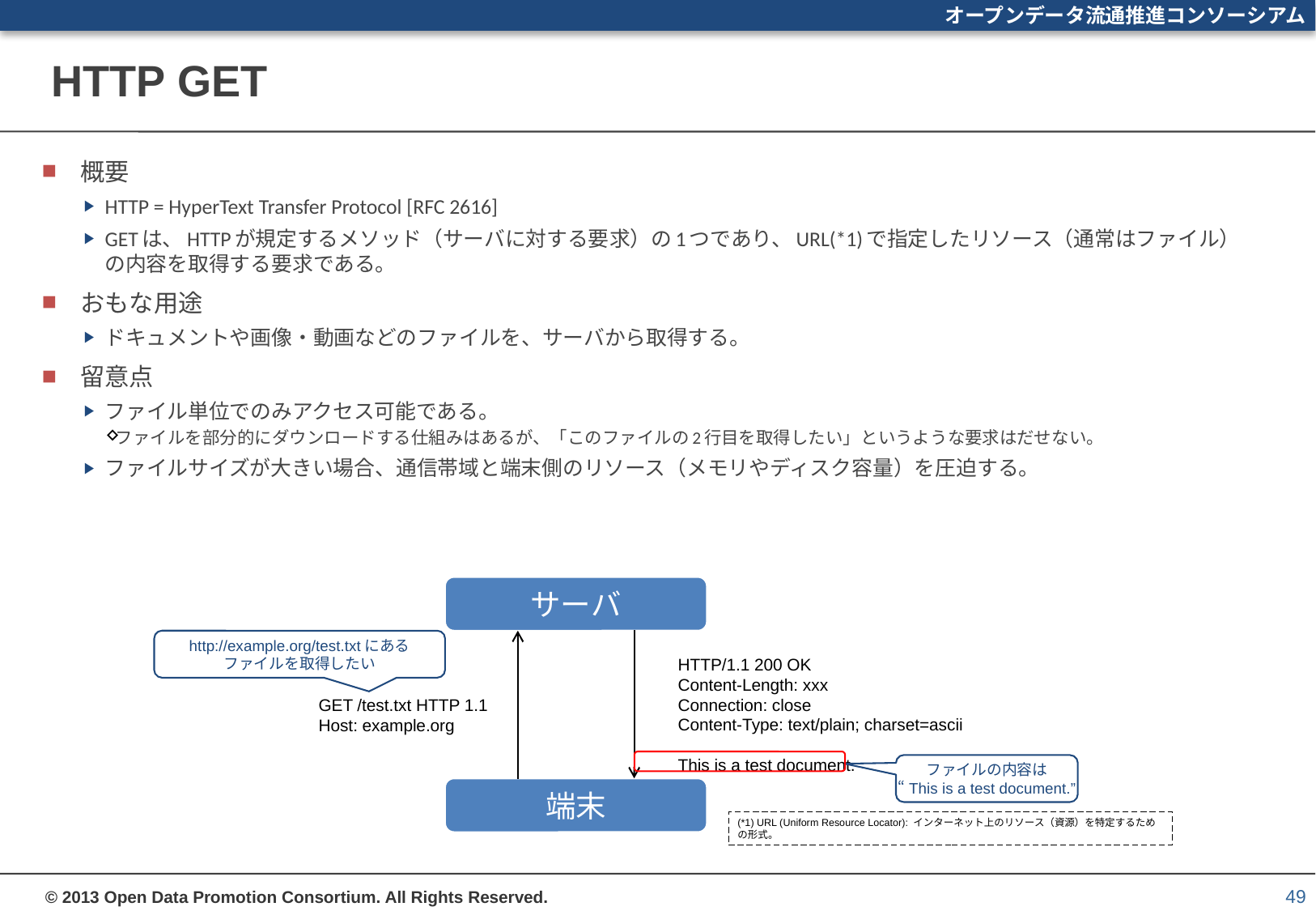

# HTTP GET
概要
HTTP = HyperText Transfer Protocol [RFC 2616]
GETは、HTTPが規定するメソッド（サーバに対する要求）の1つであり、URL(*1)で指定したリソース（通常はファイル）の内容を取得する要求である。
おもな用途
ドキュメントや画像・動画などのファイルを、サーバから取得する。
留意点
ファイル単位でのみアクセス可能である。
ファイルを部分的にダウンロードする仕組みはあるが、「このファイルの2行目を取得したい」というような要求はだせない。
ファイルサイズが大きい場合、通信帯域と端末側のリソース（メモリやディスク容量）を圧迫する。
サーバ
http://example.org/test.txtにある
ファイルを取得したい
HTTP/1.1 200 OK
Content-Length: xxx
Connection: close
Content-Type: text/plain; charset=ascii

This is a test document.
GET /test.txt HTTP 1.1
Host: example.org

ファイルの内容は
“This is a test document.”
端末
(*1) URL (Uniform Resource Locator): インターネット上のリソース（資源）を特定するための形式。
49